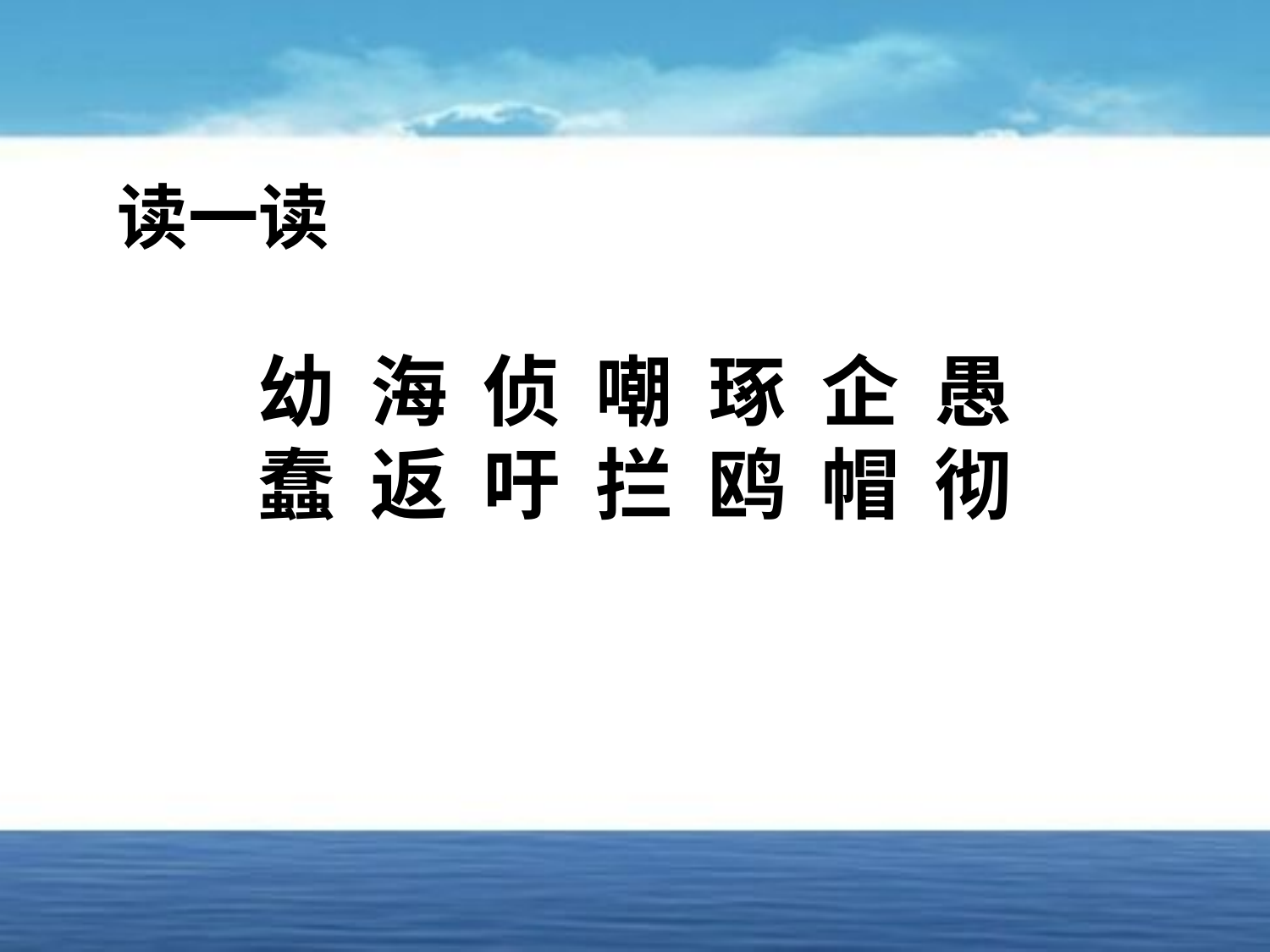

读一读
幼  海  侦  嘲  琢  企  愚
蠢  返  吁  拦  鸥  帽  彻